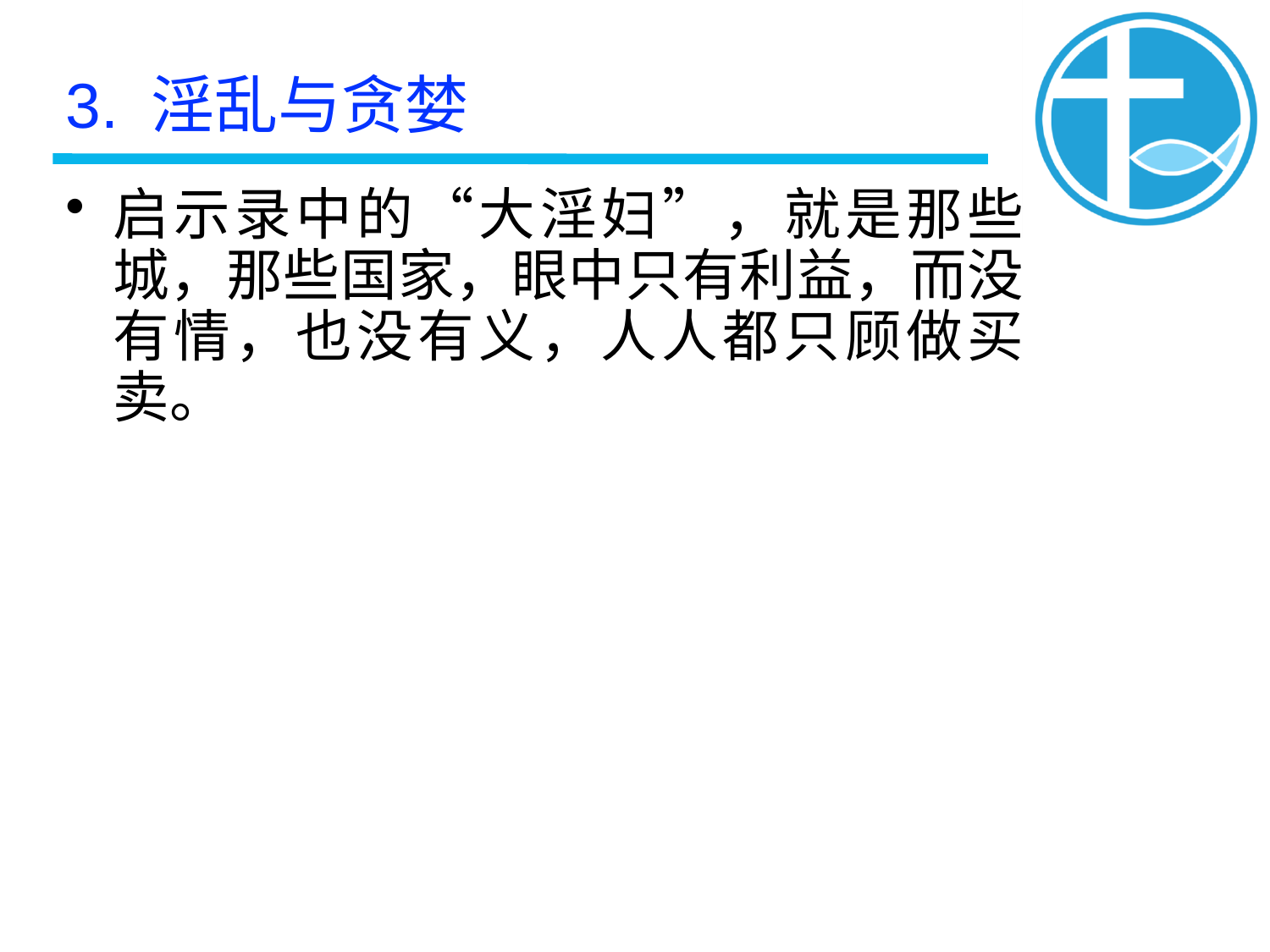

3. 淫乱与贪婪
启示录中的“大淫妇”，就是那些城，那些国家，眼中只有利益，而没有情，也没有义，人人都只顾做买卖。